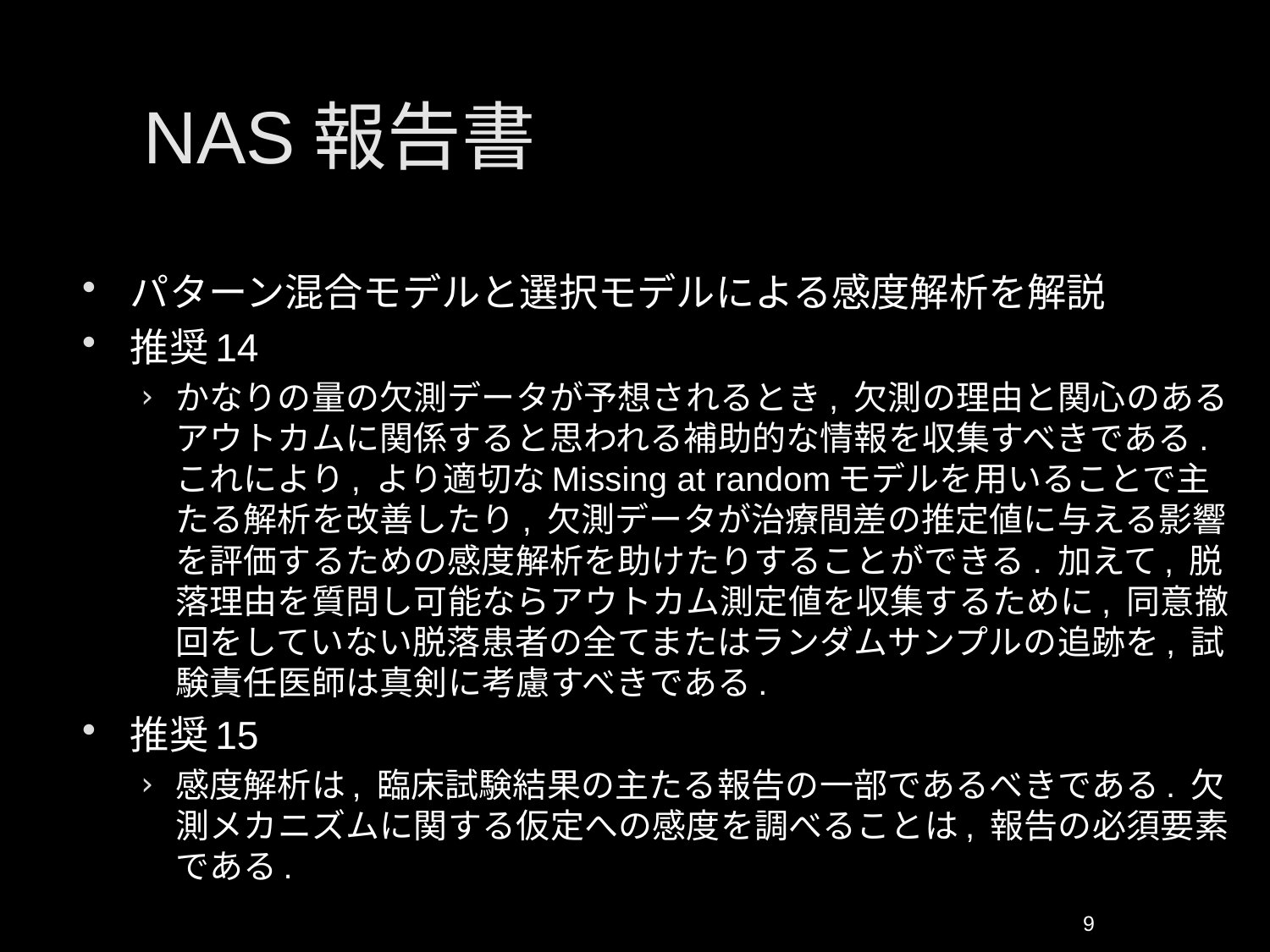

# NAS報告書
パターン混合モデルと選択モデルによる感度解析を解説
推奨14
かなりの量の欠測データが予想されるとき, 欠測の理由と関心のあるアウトカムに関係すると思われる補助的な情報を収集すべきである. これにより, より適切なMissing at randomモデルを用いることで主たる解析を改善したり, 欠測データが治療間差の推定値に与える影響を評価するための感度解析を助けたりすることができる. 加えて, 脱落理由を質問し可能ならアウトカム測定値を収集するために, 同意撤回をしていない脱落患者の全てまたはランダムサンプルの追跡を, 試験責任医師は真剣に考慮すべきである.
推奨15
感度解析は, 臨床試験結果の主たる報告の一部であるべきである. 欠測メカニズムに関する仮定への感度を調べることは, 報告の必須要素である.
9